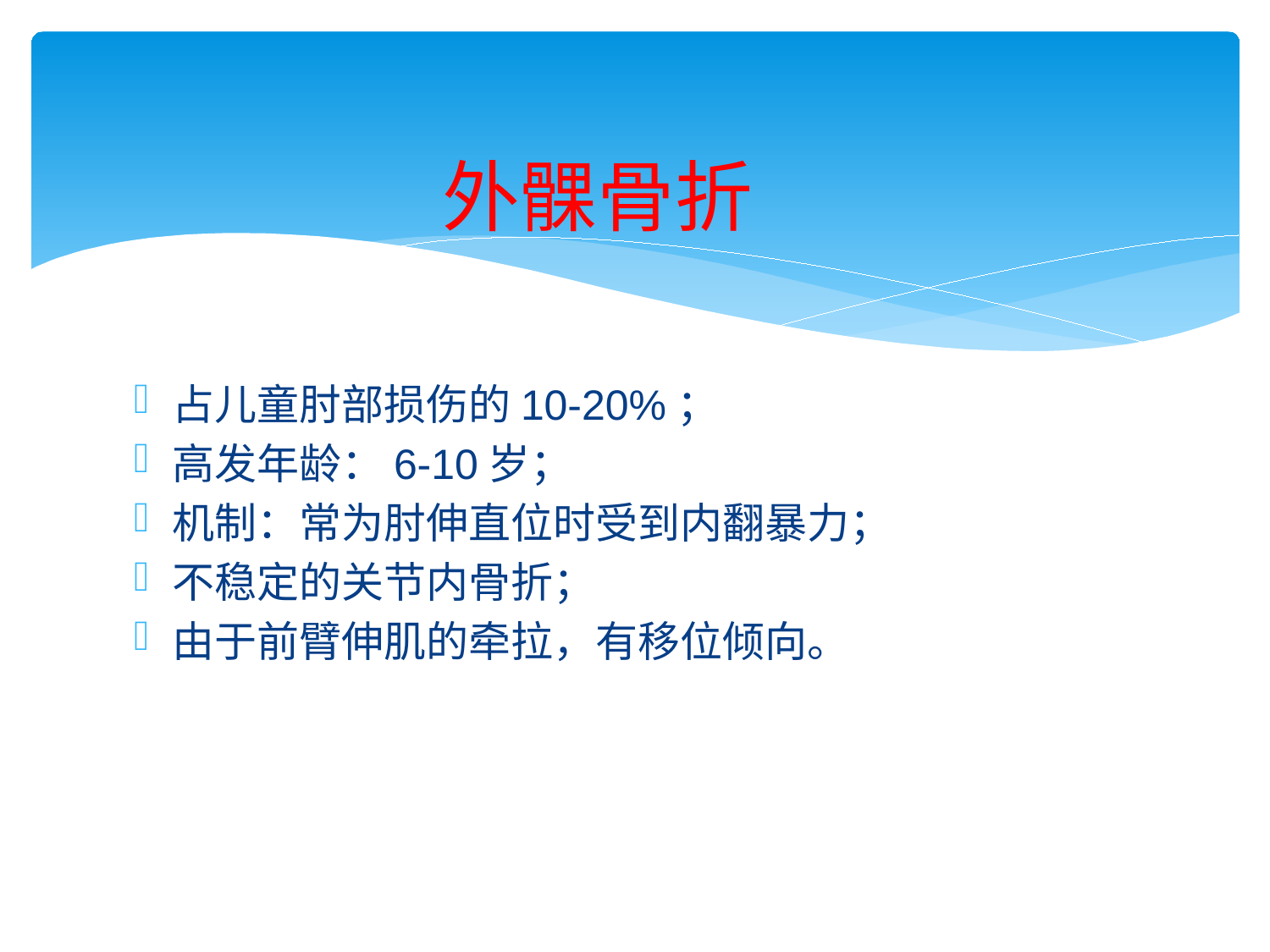

# 外髁骨折
占儿童肘部损伤的10-20%；
高发年龄：6-10岁；
机制：常为肘伸直位时受到内翻暴力；
不稳定的关节内骨折；
由于前臂伸肌的牵拉，有移位倾向。